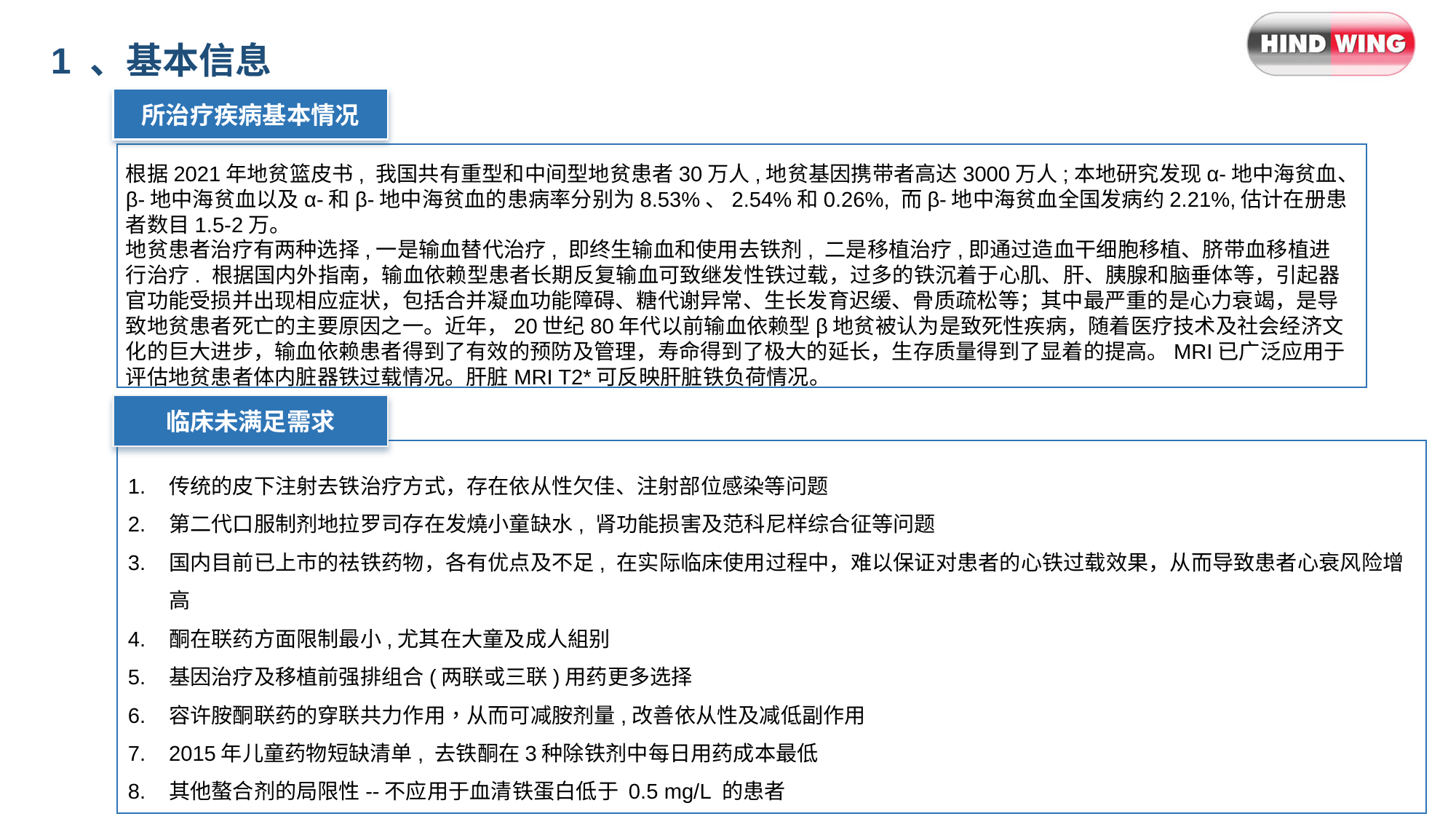

1 、基本信息
所治疗疾病基本情况

根据2021年地贫篮皮书, 我国共有重型和中间型地贫患者30万人,地贫基因携带者高达3000万人;本地研究发现α-地中海贫血、β-地中海贫血以及α-和β-地中海贫血的患病率分别为8.53%、2.54%和0.26%, 而β-地中海贫血全国发病约2.21%,估计在册患者数目1.5-2万。
地贫患者治疗有两种选择,一是输血替代治疗, 即终生输血和使用去铁剂, 二是移植治疗,即通过造血干细胞移植、脐带血移植进行治疗. 根据国内外指南，输血依赖型患者长期反复输血可致继发性铁过载，过多的铁沉着于心肌、肝、胰腺和脑垂体等，引起器官功能受损并出现相应症状，包括合并凝血功能障碍、糖代谢异常、生长发育迟缓、骨质疏松等；其中最严重的是心力衰竭，是导致地贫患者死亡的主要原因之一。近年，20世纪80年代以前输血依赖型β地贫被认为是致死性疾病，随着医疗技术及社会经济文化的巨大进步，输血依赖患者得到了有效的预防及管理，寿命得到了极大的延长，生存质量得到了显着的提高。MRI已广泛应用于评估地贫患者体内脏器铁过载情况。肝脏MRI T2*可反映肝脏铁负荷情况。

临床未满足需求

传统的皮下注射去铁治疗方式，存在依从性欠佳、注射部位感染等问题
第二代口服制剂地拉罗司存在发燒小童缺水, 肾功能损害及范科尼样综合征等问题
国内目前已上市的祛铁药物，各有优点及不足, 在实际临床使用过程中，难以保证对患者的心铁过载效果，从而导致患者心衰风险增高
酮在联药方面限制最小,尤其在大童及成人組别
基因治疗及移植前强排组合(两联或三联)用药更多选择
容许胺酮联药的穿联共力作用，从而可减胺剂量,改善依从性及减低副作用
2015年儿童药物短缺清单, 去铁酮在3种除铁剂中每日用药成本最低
其他螯合剂的局限性--不应用于血清铁蛋白低于 0.5 mg/L 的患者
结论：临床亟需更高效、容易使用的除心铁及联药增效之药物，让患者更加获益。